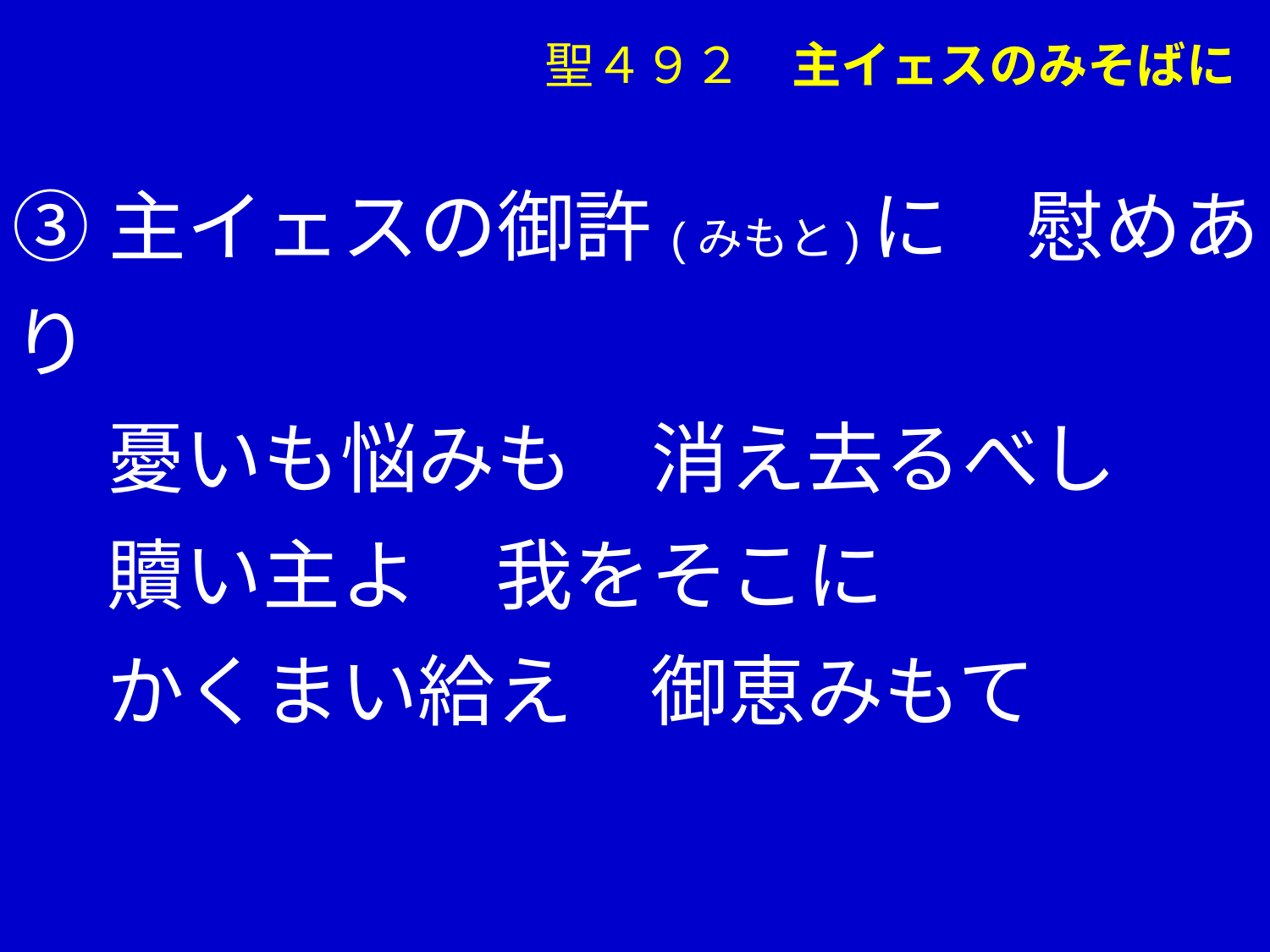

聖４９２　主イェスのみそばに
③主イェスの御許(みもと)に　慰めあり
　 憂いも悩みも　消え去るべし
　 贖い主よ　我をそこに
　 かくまい給え　御恵みもて